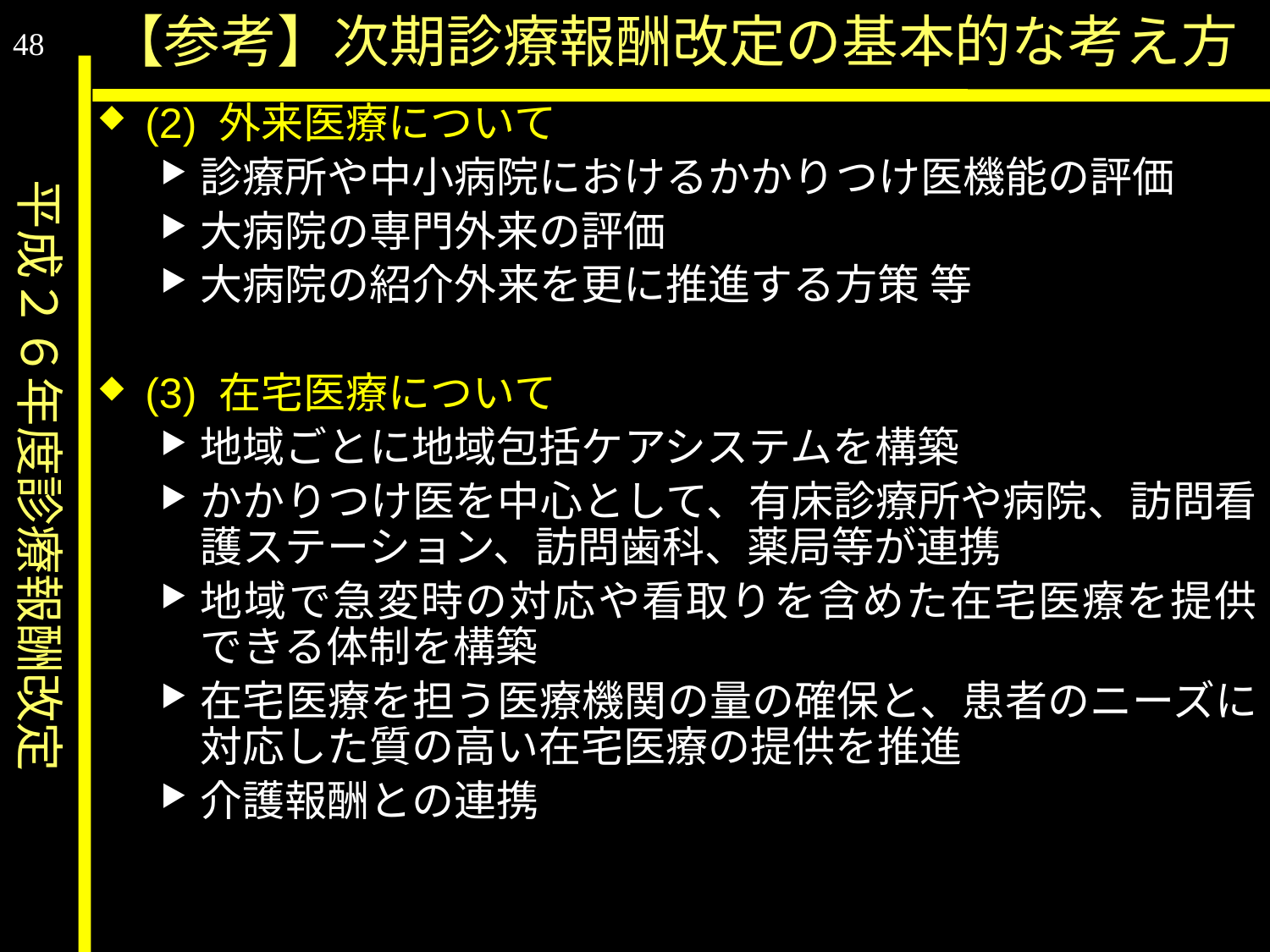

平成２６年度診療報酬改定
【参考】次期診療報酬改定の基本的な考え方
48

(2) 外来医療について
診療所や中小病院におけるかかりつけ医機能の評価
大病院の専門外来の評価
大病院の紹介外来を更に推進する方策 等

(3) 在宅医療について
地域ごとに地域包括ケアシステムを構築
かかりつけ医を中心として、有床診療所や病院、訪問看護ステーション、訪問歯科、薬局等が連携
地域で急変時の対応や看取りを含めた在宅医療を提供できる体制を構築
在宅医療を担う医療機関の量の確保と、患者のニーズに対応した質の高い在宅医療の提供を推進
介護報酬との連携